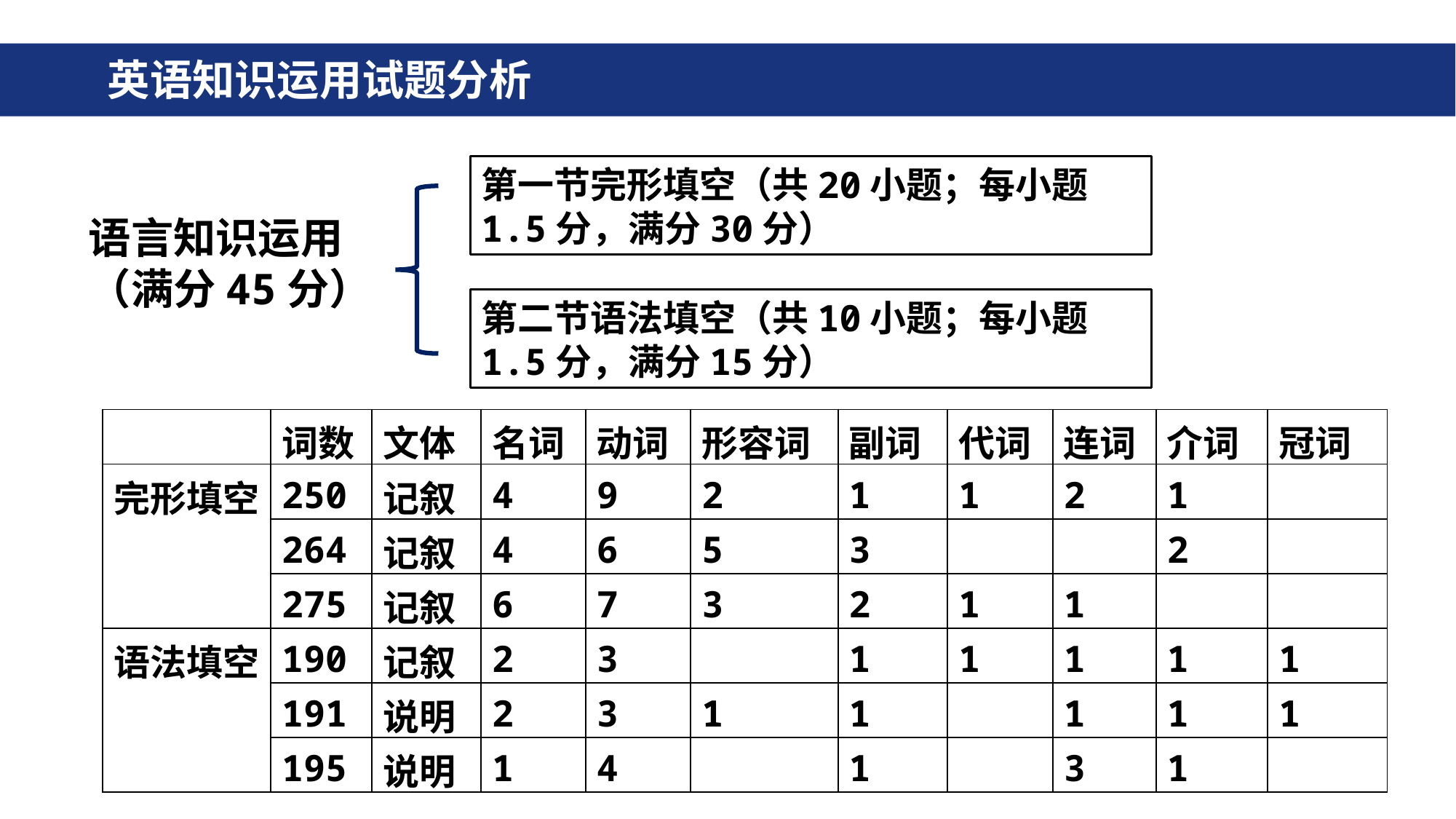

英语知识运用试题分析
#
第一节完形填空（共20小题；每小题1.5分，满分30分）

语言知识运用
（满分45分）

第二节语法填空（共10小题；每小题1.5分，满分15分）
|  | 词数 | 文体 | 名词 | 动词 | 形容词 | 副词 | 代词 | 连词 | 介词 | 冠词 |
| --- | --- | --- | --- | --- | --- | --- | --- | --- | --- | --- |
| 完形填空 | 250 | 记叙 | 4 | 9 | 2 | 1 | 1 | 2 | 1 |  |
|  | 264 | 记叙 | 4 | 6 | 5 | 3 |  |  | 2 |  |
|  | 275 | 记叙 | 6 | 7 | 3 | 2 | 1 | 1 |  |  |
| 语法填空 | 190 | 记叙 | 2 | 3 |  | 1 | 1 | 1 | 1 | 1 |
|  | 191 | 说明 | 2 | 3 | 1 | 1 |  | 1 | 1 | 1 |
|  | 195 | 说明 | 1 | 4 |  | 1 |  | 3 | 1 |  |